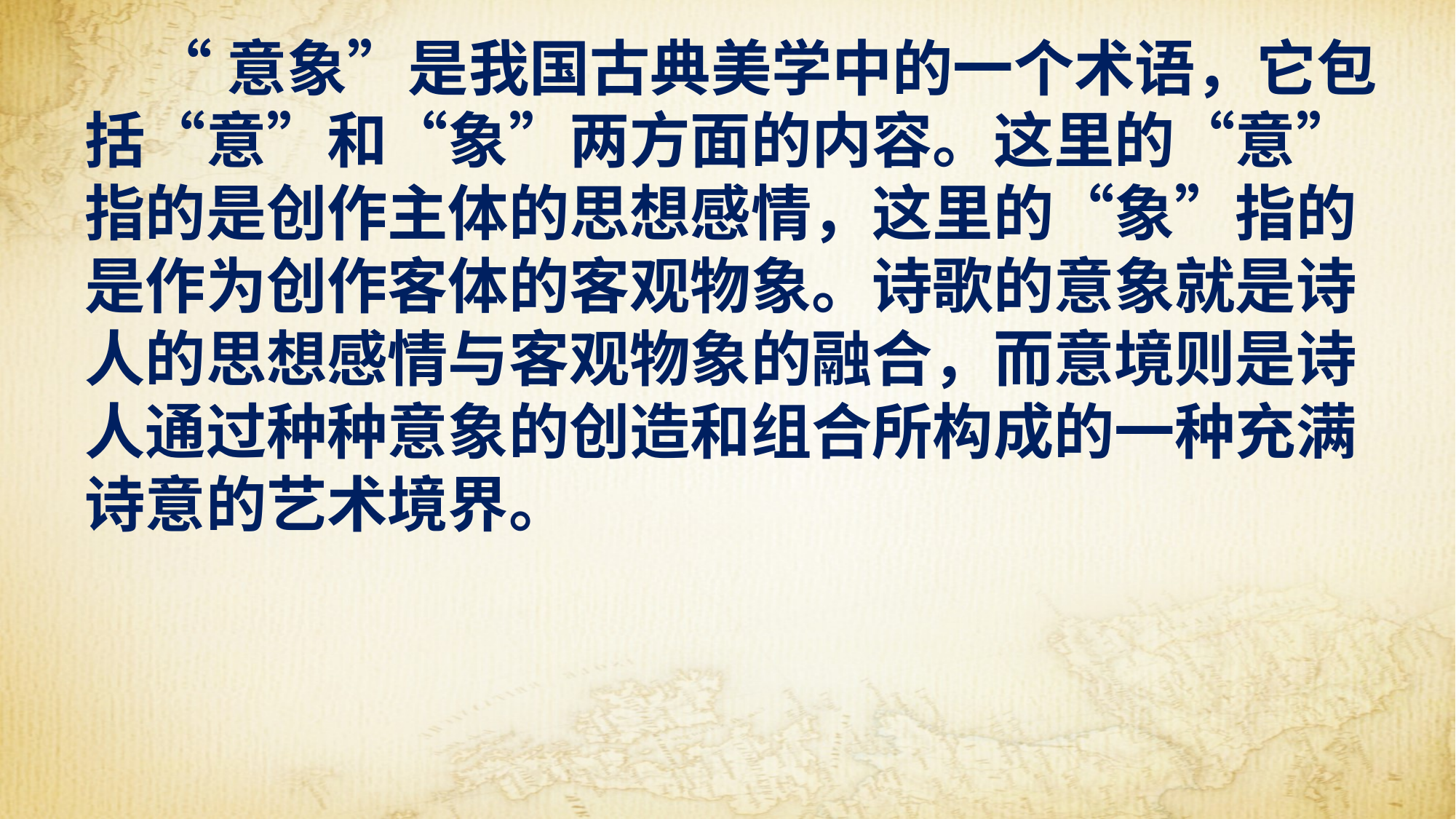

“意象”是我国古典美学中的一个术语，它包括“意”和“象”两方面的内容。这里的“意”指的是创作主体的思想感情，这里的“象”指的是作为创作客体的客观物象。诗歌的意象就是诗人的思想感情与客观物象的融合，而意境则是诗人通过种种意象的创造和组合所构成的一种充满诗意的艺术境界。